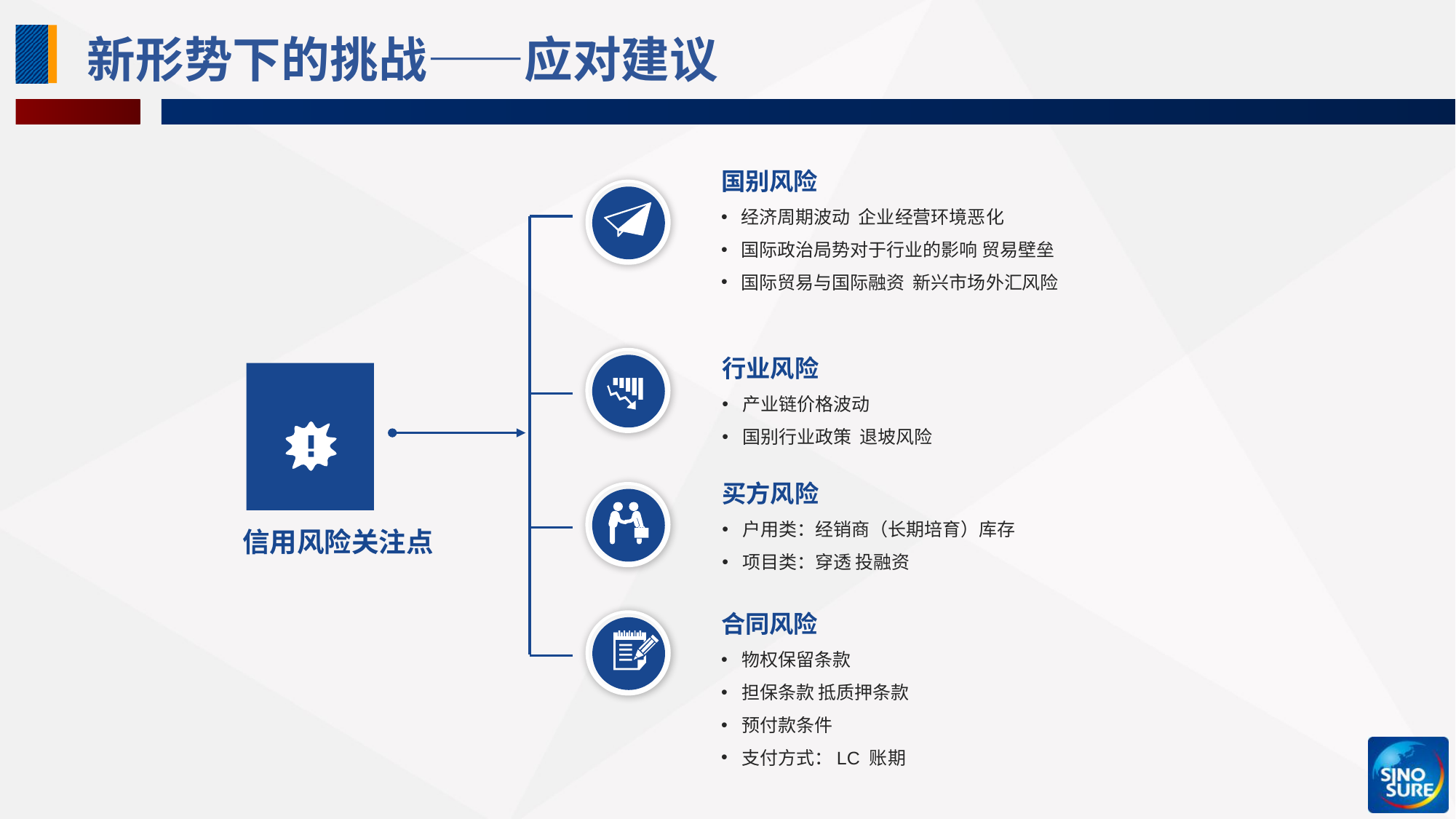

# 新形势下的挑战——应对建议
国别风险
经济周期波动  企业经营环境恶化
国际政治局势对于行业的影响 贸易壁垒
国际贸易与国际融资  新兴市场外汇风险

行业风险
产业链价格波动
国别行业政策  退坡风险

买方风险
户用类：经销商（长期培育）库存
项目类：穿透 投融资

    信用风险关注点
合同风险
物权保留条款
担保条款 抵质押条款
预付款条件
支付方式：LC 账期

24